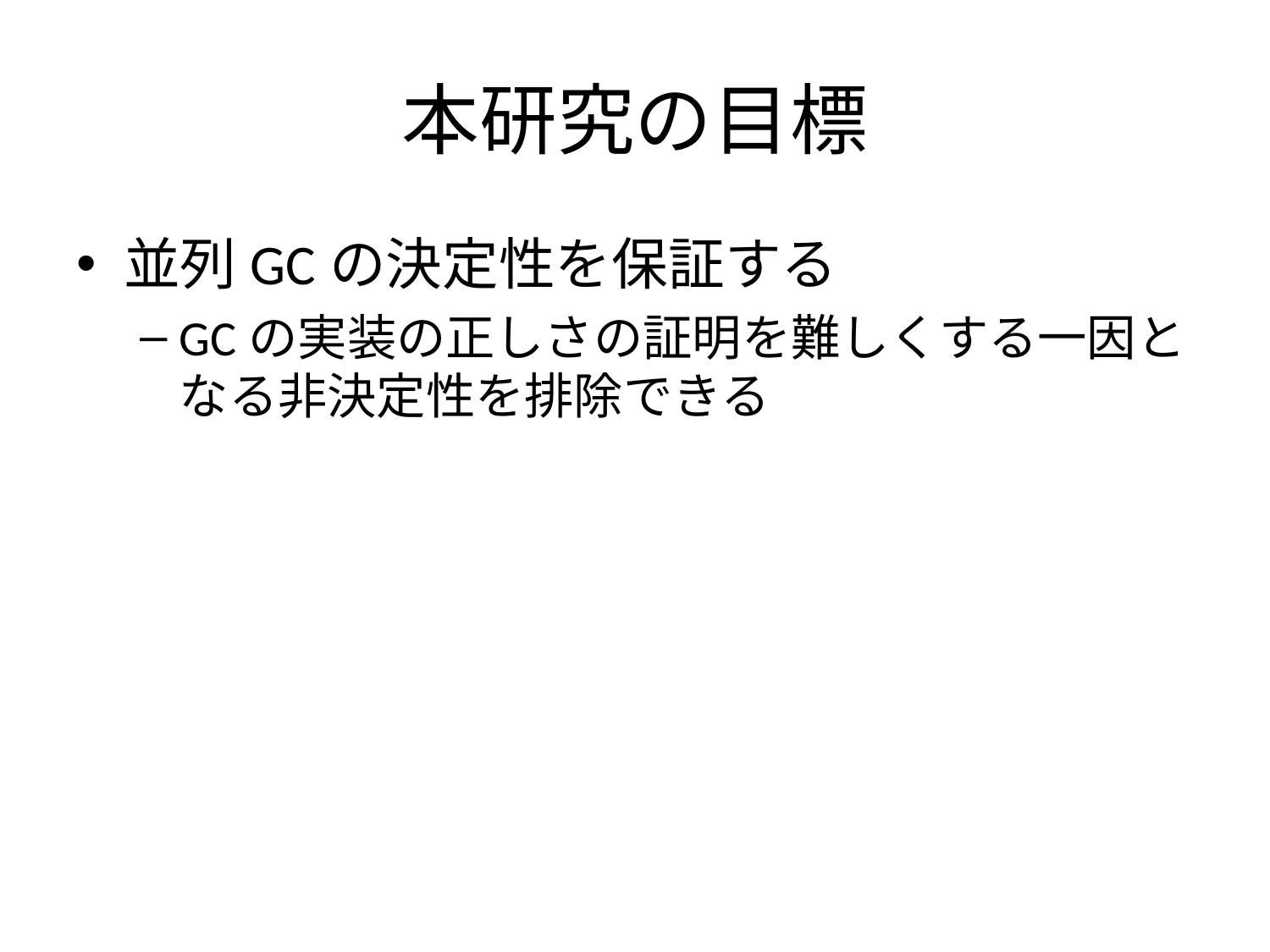

# 本研究の目標
並列GCの決定性を保証する
GCの実装の正しさの証明を難しくする一因となる非決定性を排除できる